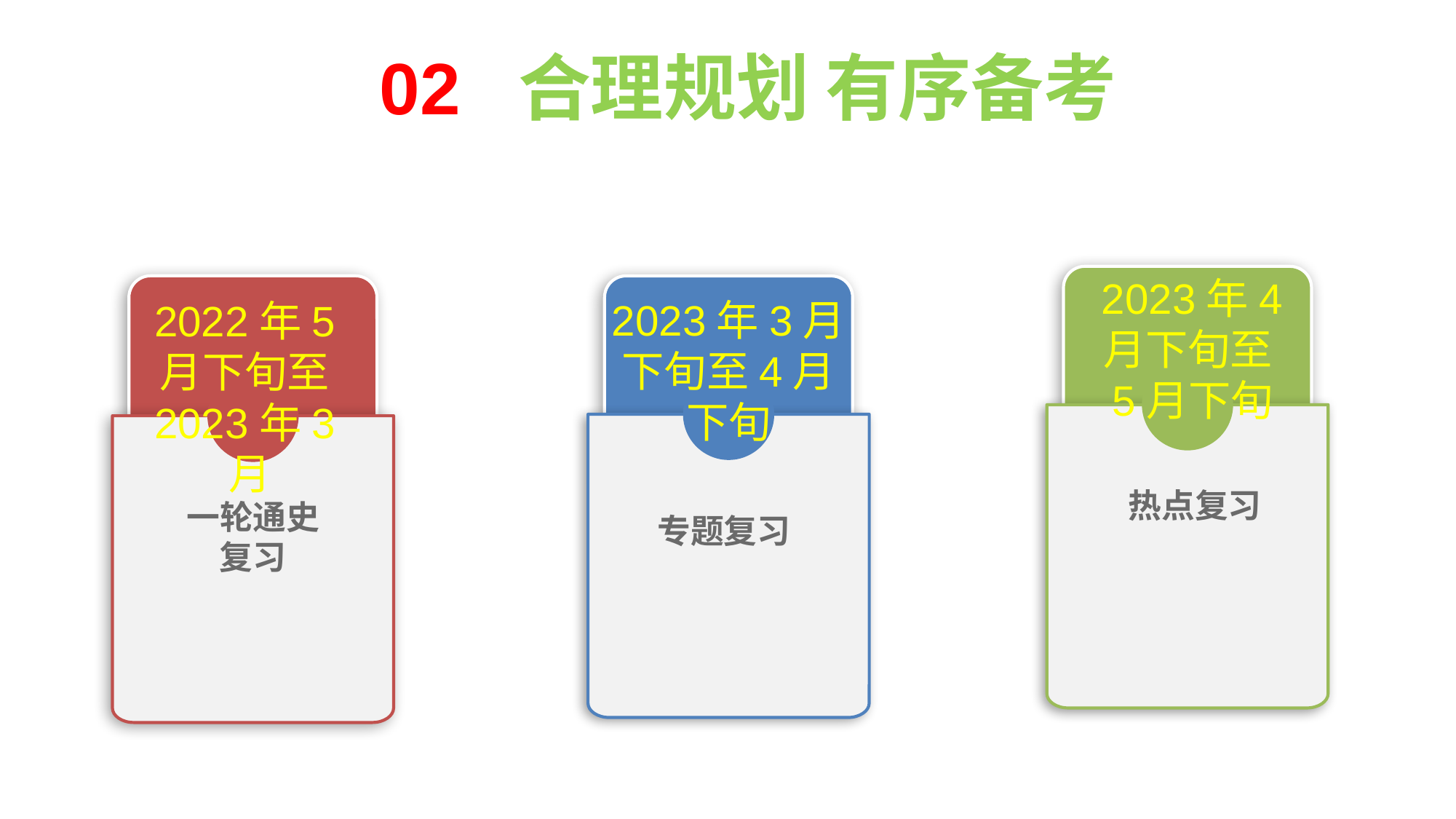

02  合理规划 有序备考

2023年4月下旬至5月下旬

2022年5月下旬至2023年3月

一轮通史复习

2023年3月下旬至4月下旬

热点复习
专题复习